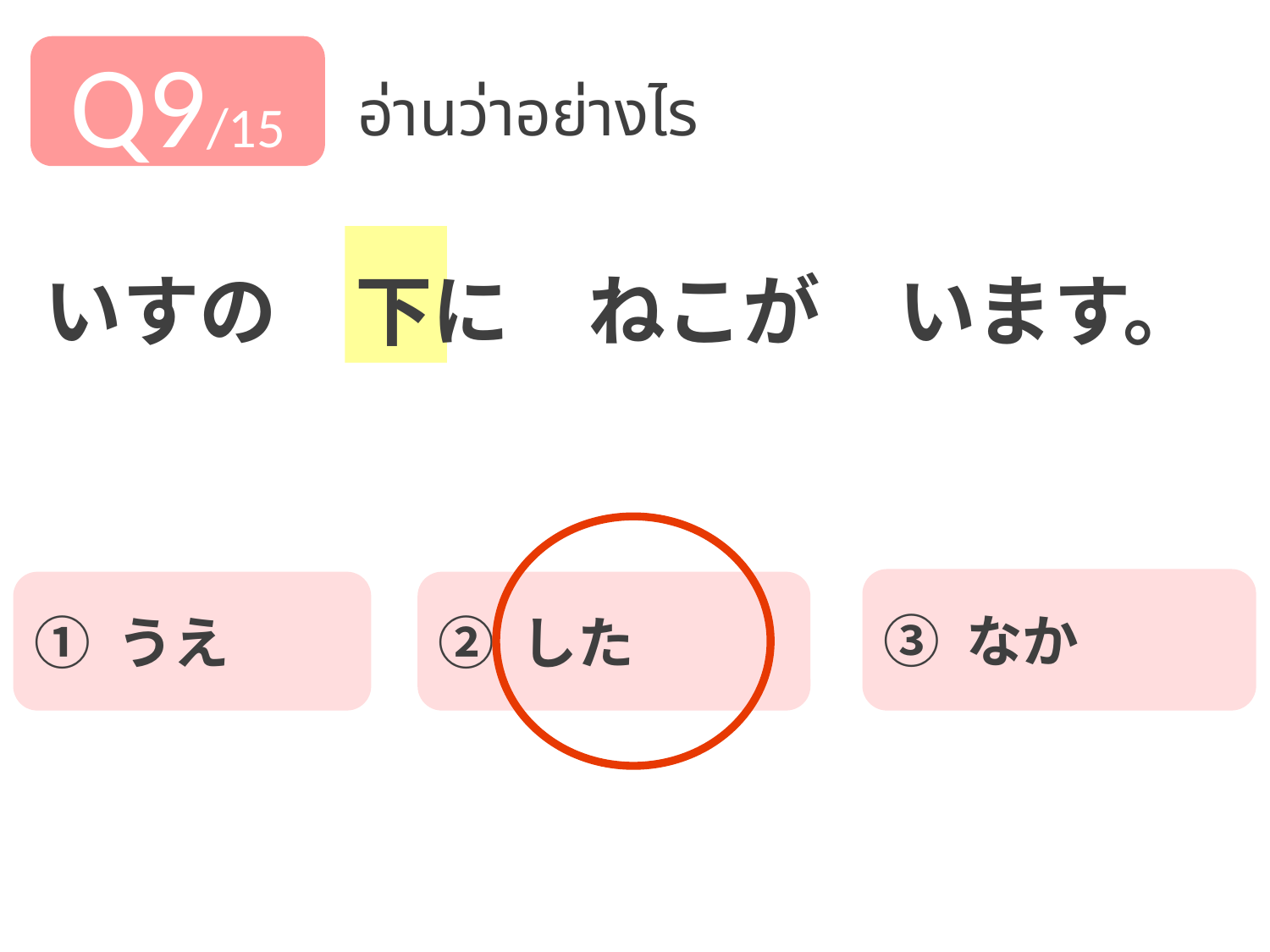

Q9/15
อ่านว่าอย่างไร

いすの　下に　ねこが　います。

③ なか
① うえ
② した